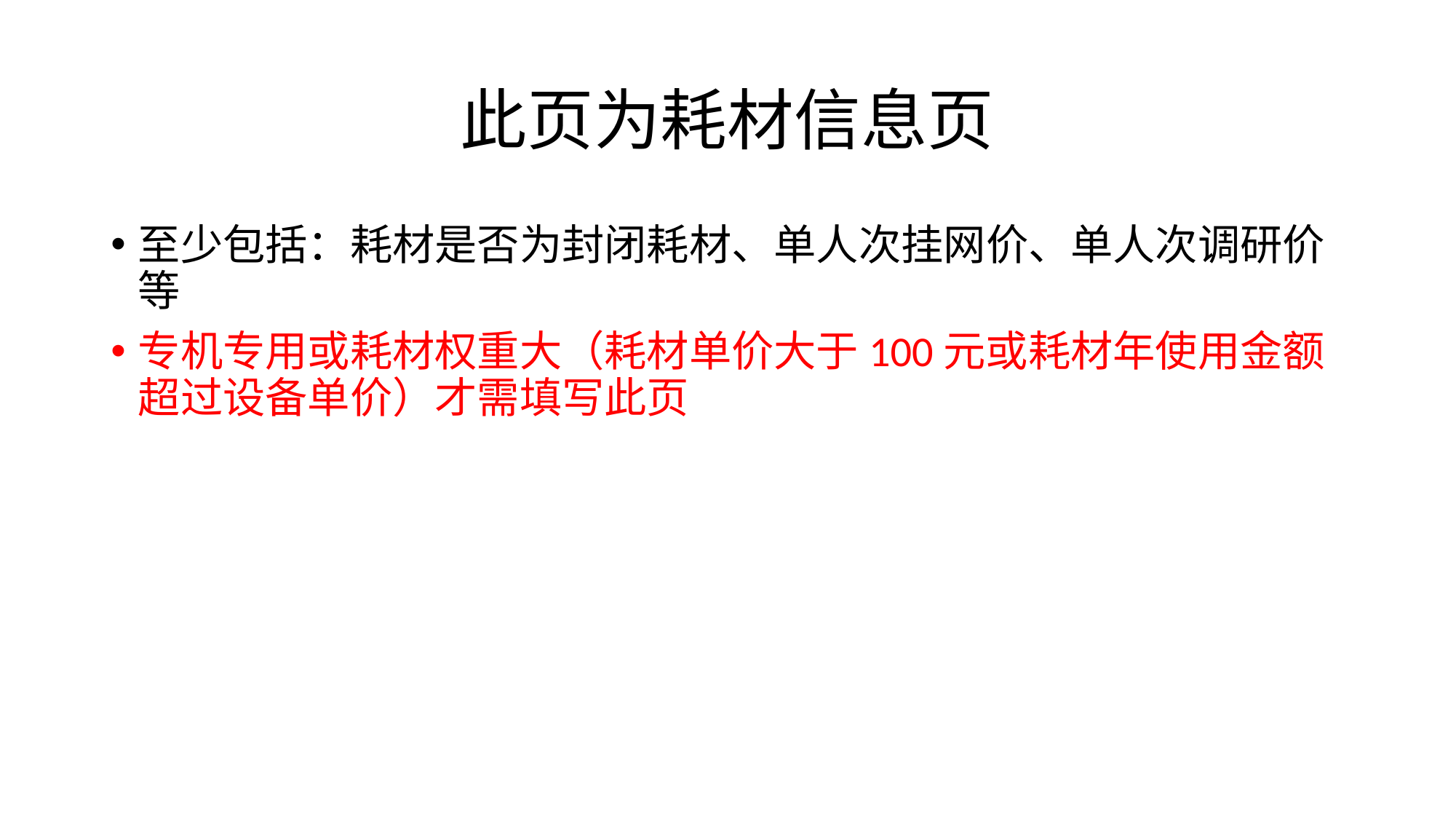

# 此页为耗材信息页
至少包括：耗材是否为封闭耗材、单人次挂网价、单人次调研价等
专机专用或耗材权重大（耗材单价大于100元或耗材年使用金额超过设备单价）才需填写此页